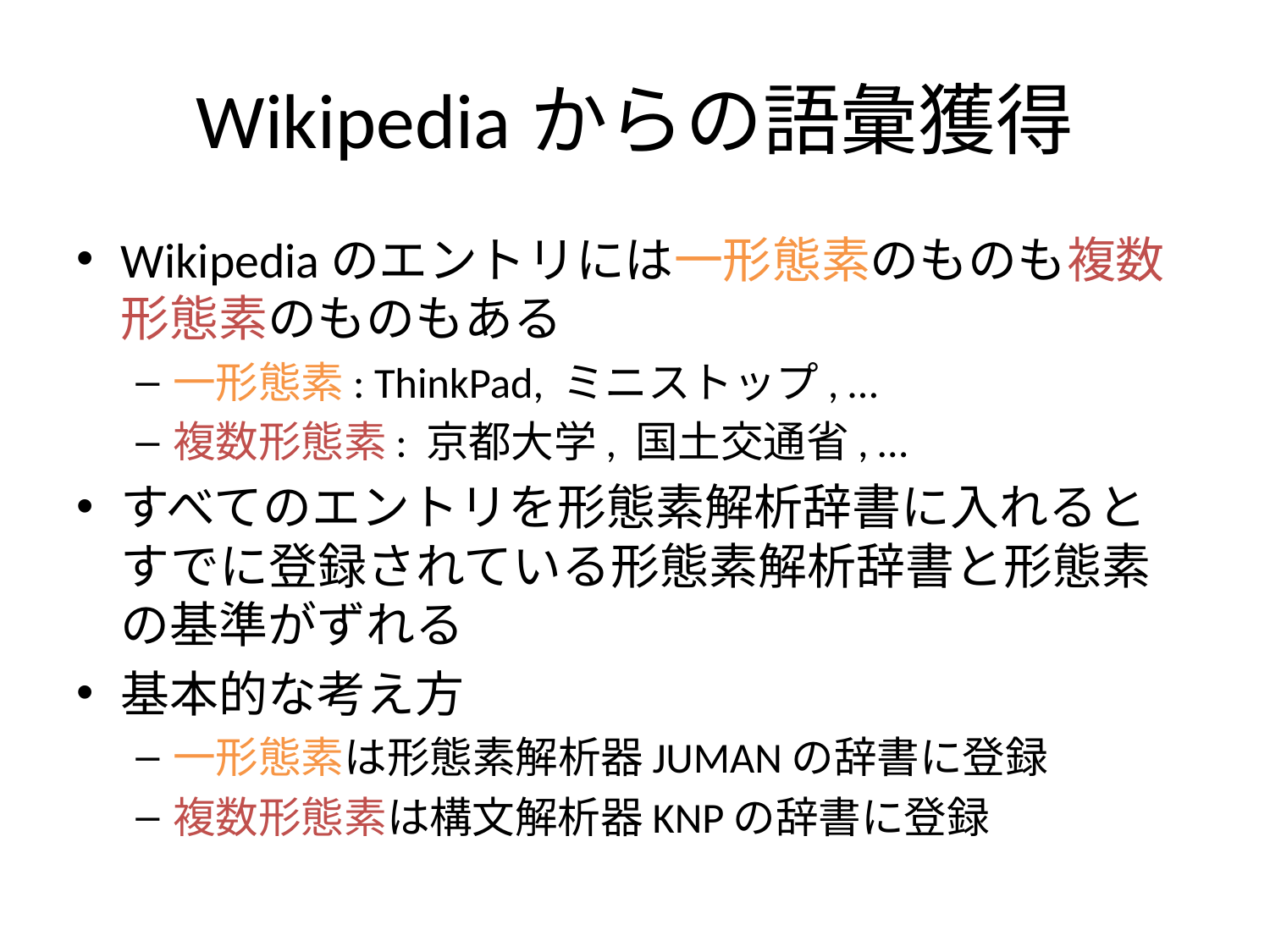

# Wikipediaからの語彙獲得
Wikipediaのエントリには一形態素のものも複数形態素のものもある
一形態素: ThinkPad, ミニストップ, …
複数形態素: 京都大学, 国土交通省, …
すべてのエントリを形態素解析辞書に入れるとすでに登録されている形態素解析辞書と形態素の基準がずれる
基本的な考え方
一形態素は形態素解析器JUMANの辞書に登録
複数形態素は構文解析器KNPの辞書に登録